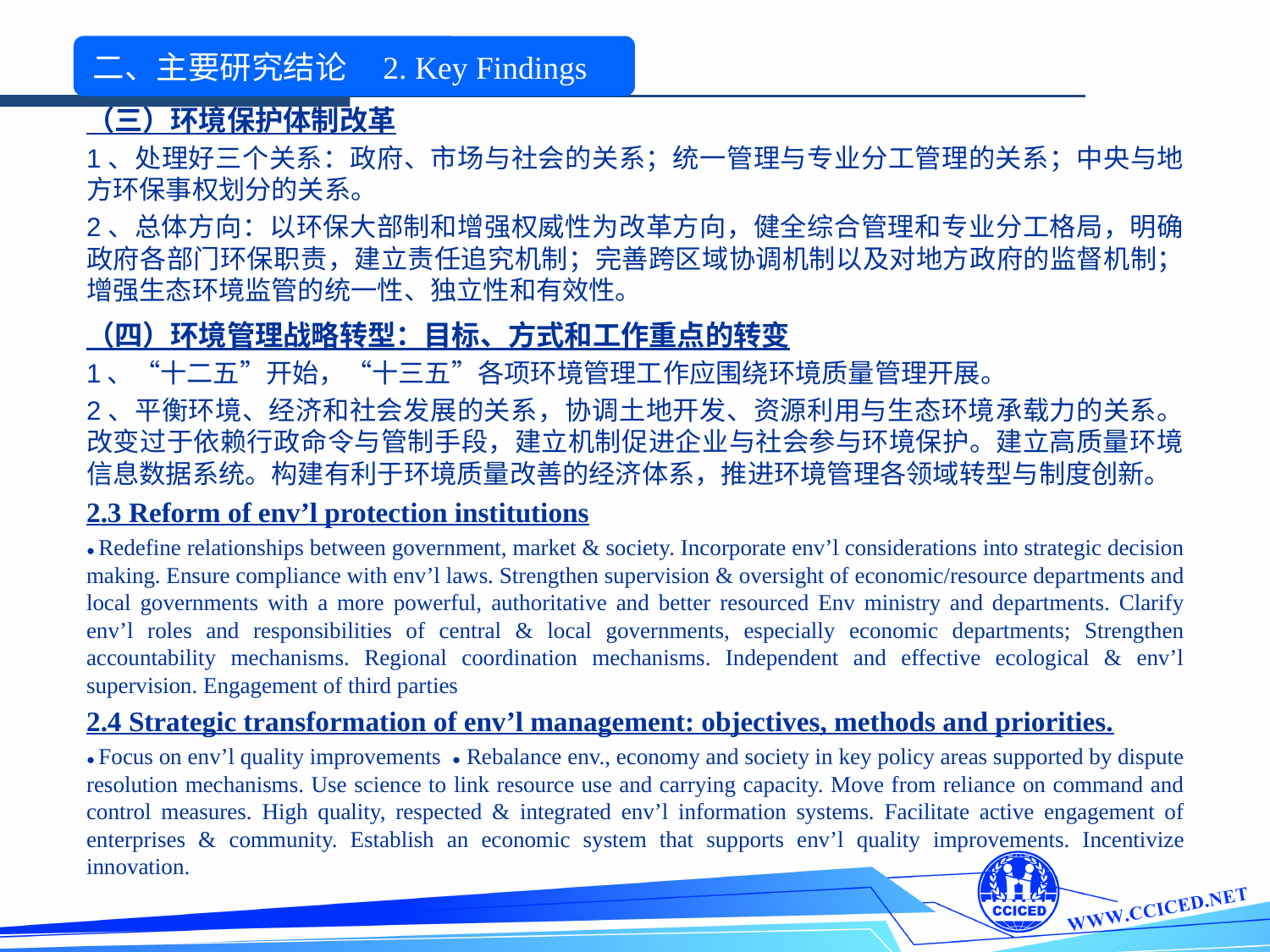

二、主要研究结论    2. Key Findings
（三）环境保护体制改革
1、处理好三个关系：政府、市场与社会的关系；统一管理与专业分工管理的关系；中央与地方环保事权划分的关系。
2、总体方向：以环保大部制和增强权威性为改革方向，健全综合管理和专业分工格局，明确政府各部门环保职责，建立责任追究机制；完善跨区域协调机制以及对地方政府的监督机制；增强生态环境监管的统一性、独立性和有效性。
（四）环境管理战略转型：目标、方式和工作重点的转变
1、“十二五”开始，“十三五”各项环境管理工作应围绕环境质量管理开展。
2、平衡环境、经济和社会发展的关系，协调土地开发、资源利用与生态环境承载力的关系。改变过于依赖行政命令与管制手段，建立机制促进企业与社会参与环境保护。建立高质量环境信息数据系统。构建有利于环境质量改善的经济体系，推进环境管理各领域转型与制度创新。
2.3 Reform of env’l protection institutions
● Redefine relationships between government, market & society. Incorporate env’l considerations into strategic decision making. Ensure compliance with env’l laws. Strengthen supervision & oversight of economic/resource departments and local governments with a more powerful, authoritative and better resourced Env ministry and departments. Clarify env’l roles and responsibilities of central & local governments, especially economic departments; Strengthen accountability mechanisms. Regional coordination mechanisms. Independent and effective ecological & env’l supervision. Engagement of third parties
2.4 Strategic transformation of env’l management: objectives, methods and priorities.
● Focus on env’l quality improvements  ● Rebalance env., economy and society in key policy areas supported by dispute resolution mechanisms. Use science to link resource use and carrying capacity. Move from reliance on command and control measures. High quality, respected & integrated env’l information systems. Facilitate active engagement of enterprises & community. Establish an economic system that supports env’l quality improvements. Incentivize innovation.